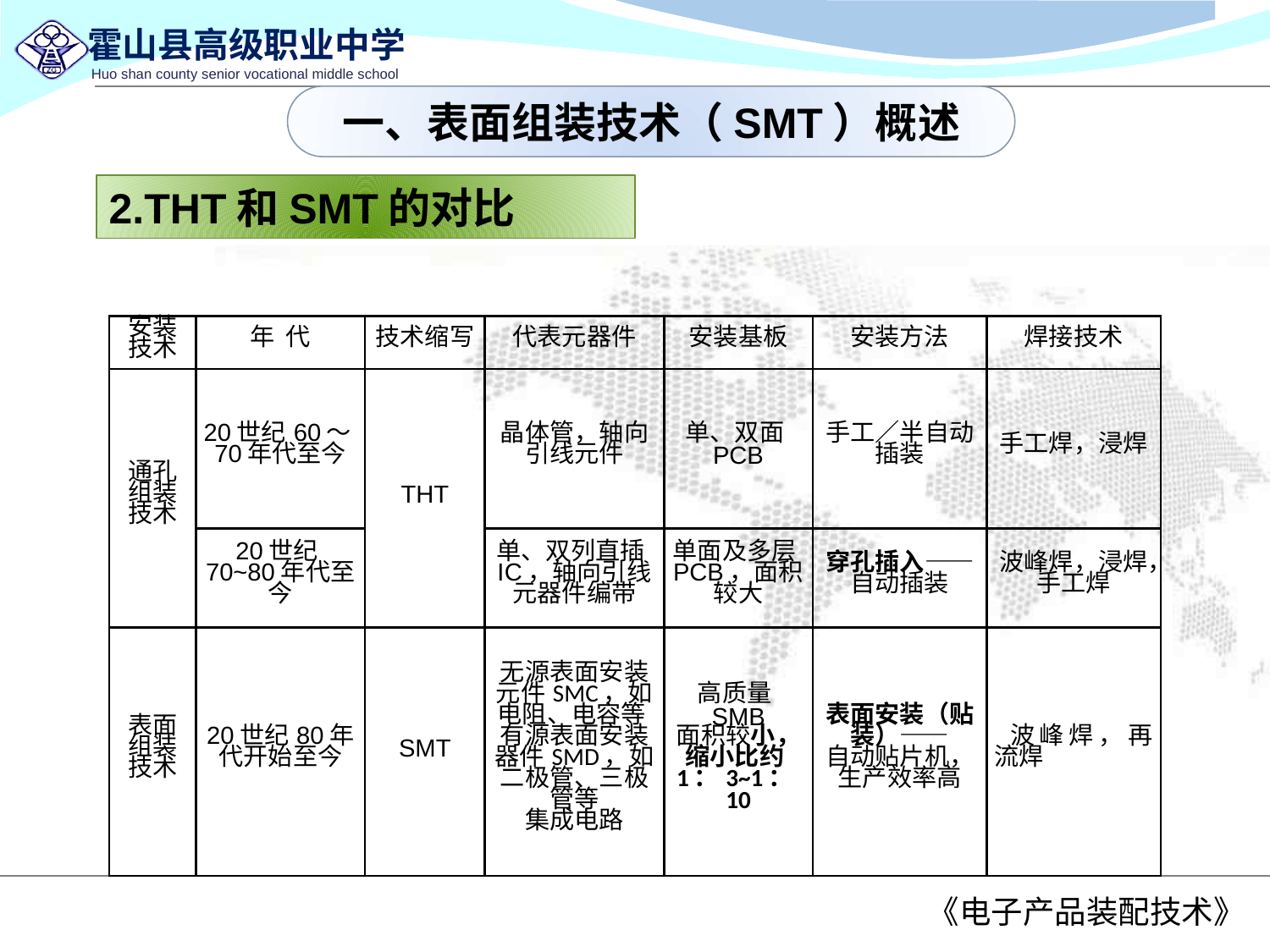

一、表面组装技术（SMT）概述
2.THT和SMT的对比
| 安装技术 | 年 代 | 技术缩写 | 代表元器件 | 安装基板 | 安装方法 | 焊接技术 |
| --- | --- | --- | --- | --- | --- | --- |
| 通孔组装技术 | 20世纪60～70年代至今 | THT | 晶体管，轴向引线元件 | 单、双面PCB | 手工／半自动插装 | 手工焊，浸焊 |
|  | 20世纪70~80年代至今 |  | 单、双列直插IC，轴向引线元器件编带 | 单面及多层PCB，面积较大 | 穿孔插入—— 自动插装 | 波峰焊，浸焊，手工焊 |
| 表面组装技术 | 20世纪80年代开始至今 | SMT | 无源表面安装元件SMC，如电阻、电容等 有源表面安装器件SMD，如二极管、三极管等 集成电路 | 高质量SMB 面积较小，缩小比约1：3~1：10 | 表面安装（贴装）—— 自动贴片机，生产效率高 | 波峰焊，再流焊 |